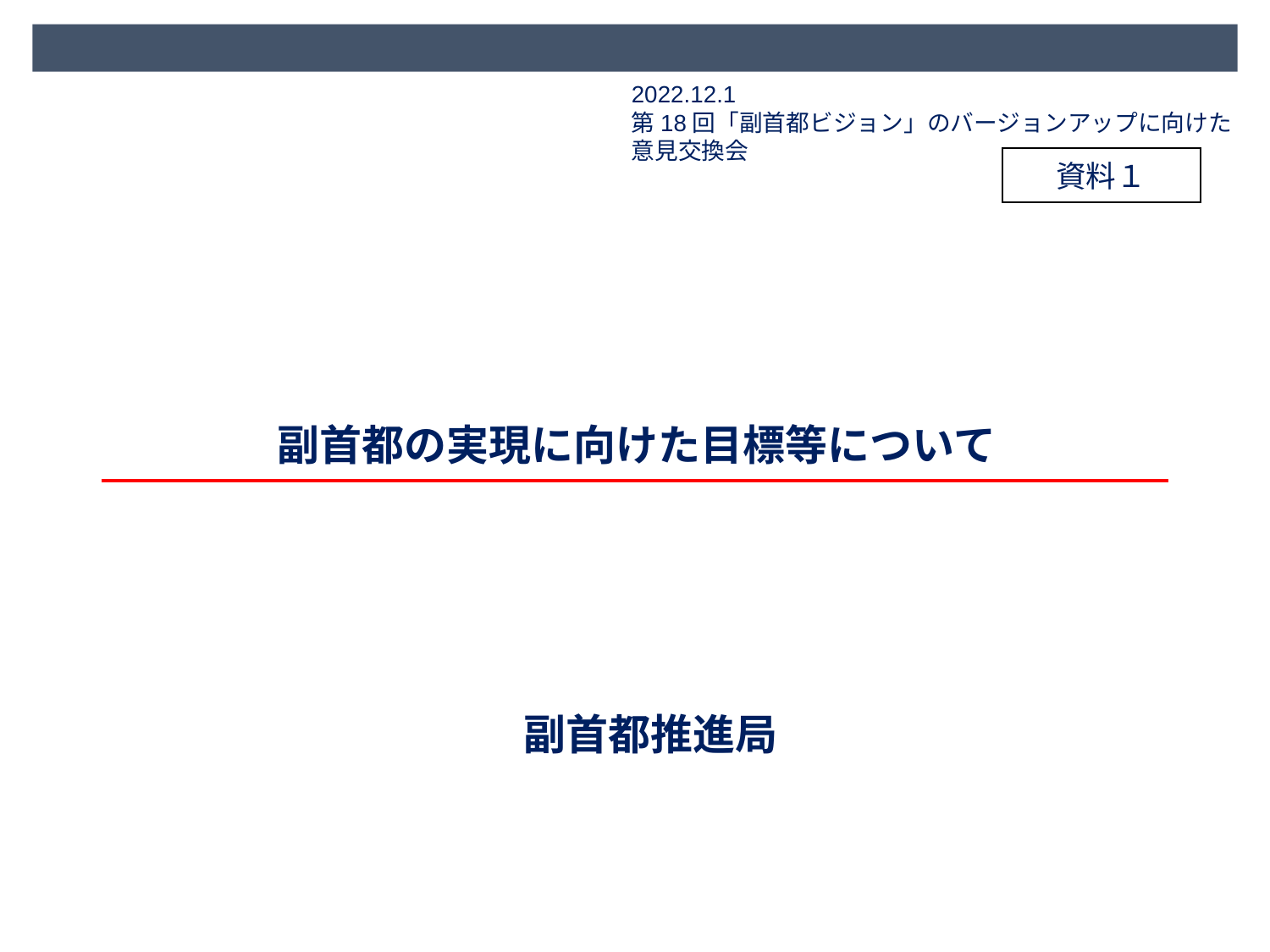

2022.12.1
第18回「副首都ビジョン」のバージョンアップに向けた意見交換会
資料１
# 副首都の実現に向けた目標等について

副首都推進局